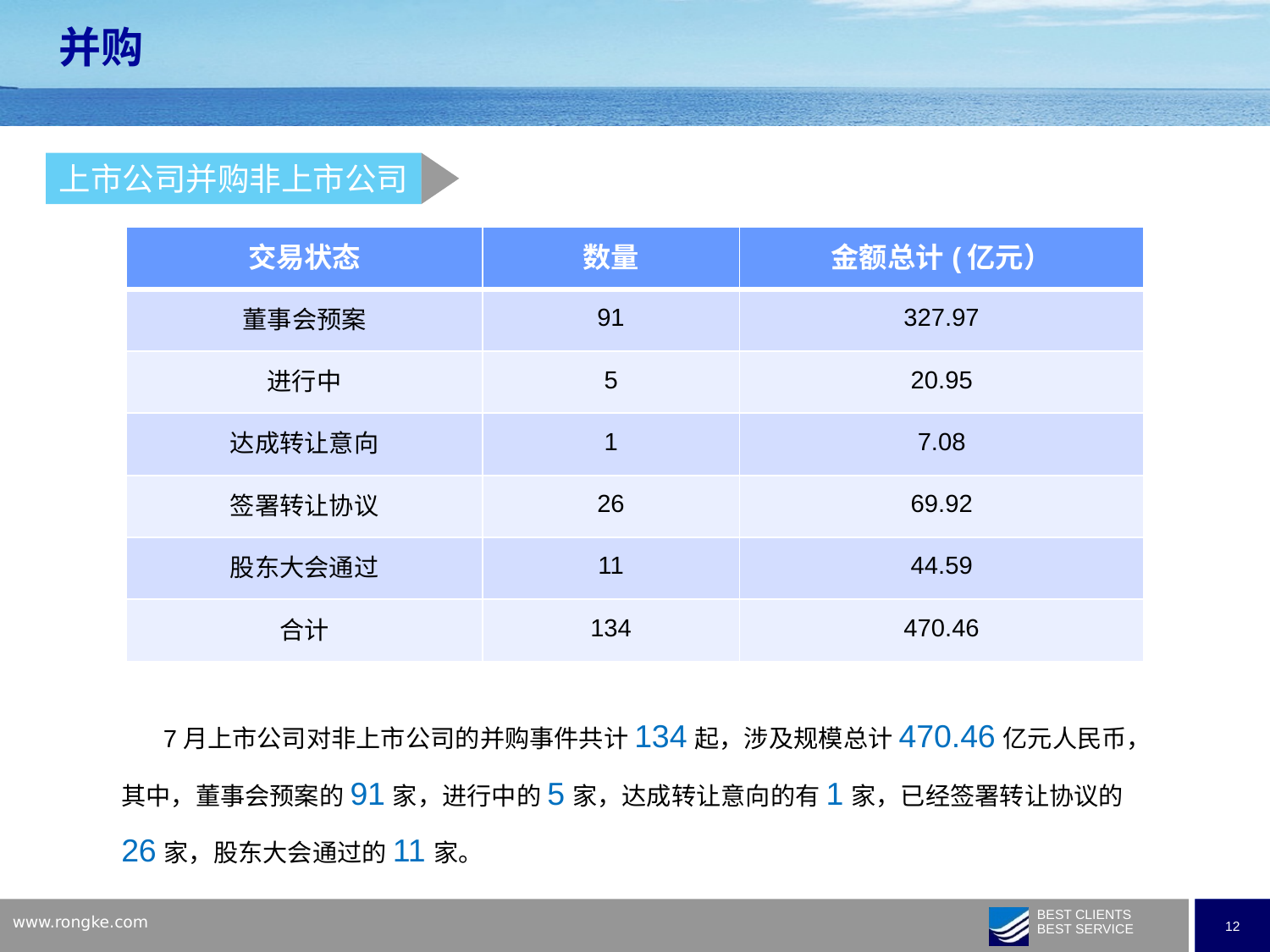

并购
上市公司并购非上市公司

| 交易状态 | 数量 | 金额总计(亿元） |
| --- | --- | --- |
| 董事会预案 | 91 | 327.97 |
| 进行中 | 5 | 20.95 |
| 达成转让意向 | 1 | 7.08 |
| 签署转让协议 | 26 | 69.92 |
| 股东大会通过 | 11 | 44.59 |
| 合计 | 134 | 470.46 |
      7月上市公司对非上市公司的并购事件共计134起，涉及规模总计470.46亿元人民币，其中，董事会预案的91家，进行中的5家，达成转让意向的有1家，已经签署转让协议的26家，股东大会通过的11家。